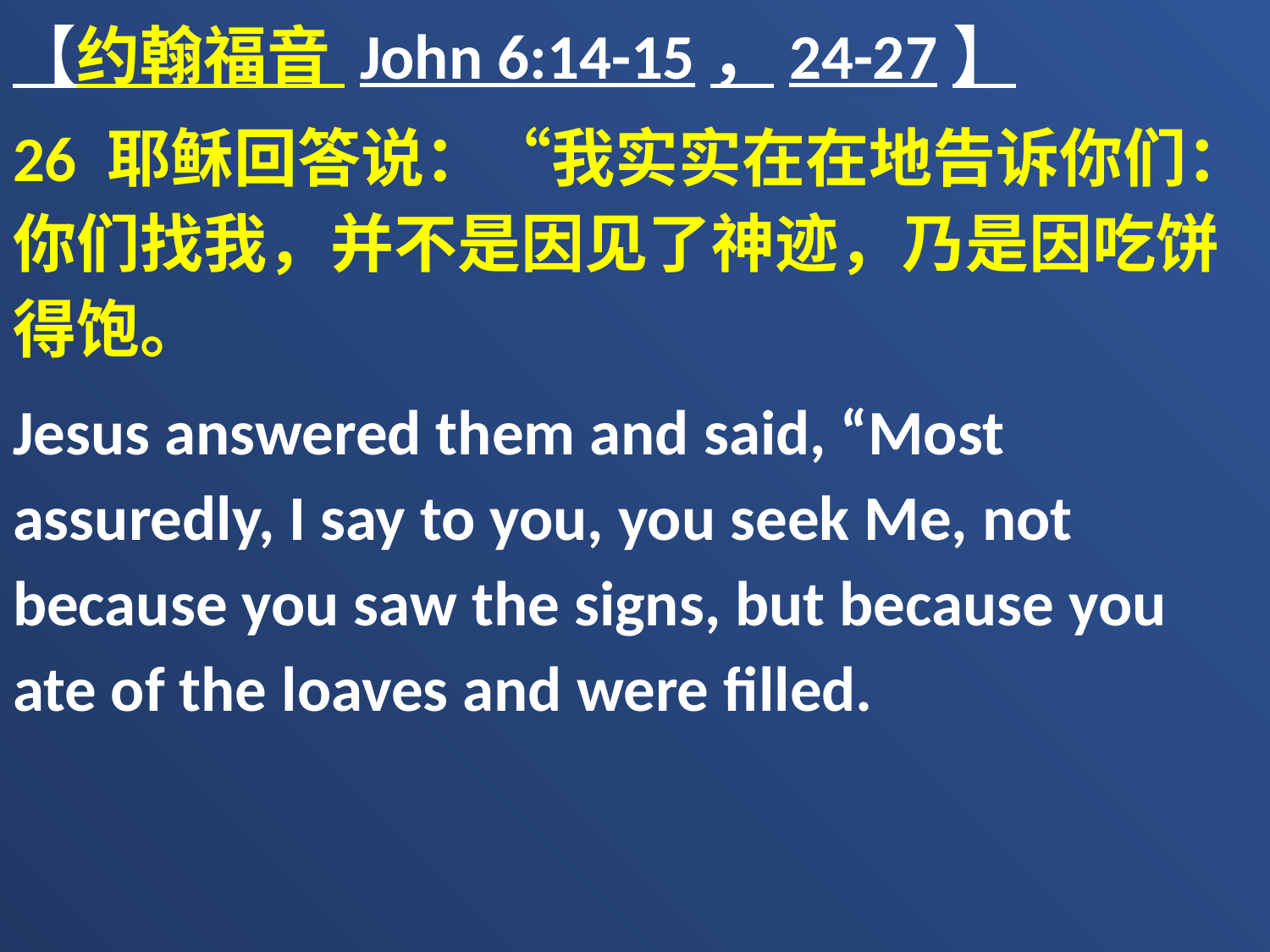

【约翰福音 John 6:14-15，24-27】
26 耶稣回答说：“我实实在在地告诉你们：你们找我，并不是因见了神迹，乃是因吃饼得饱。
Jesus answered them and said, “Most assuredly, I say to you, you seek Me, not because you saw the signs, but because you ate of the loaves and were filled.